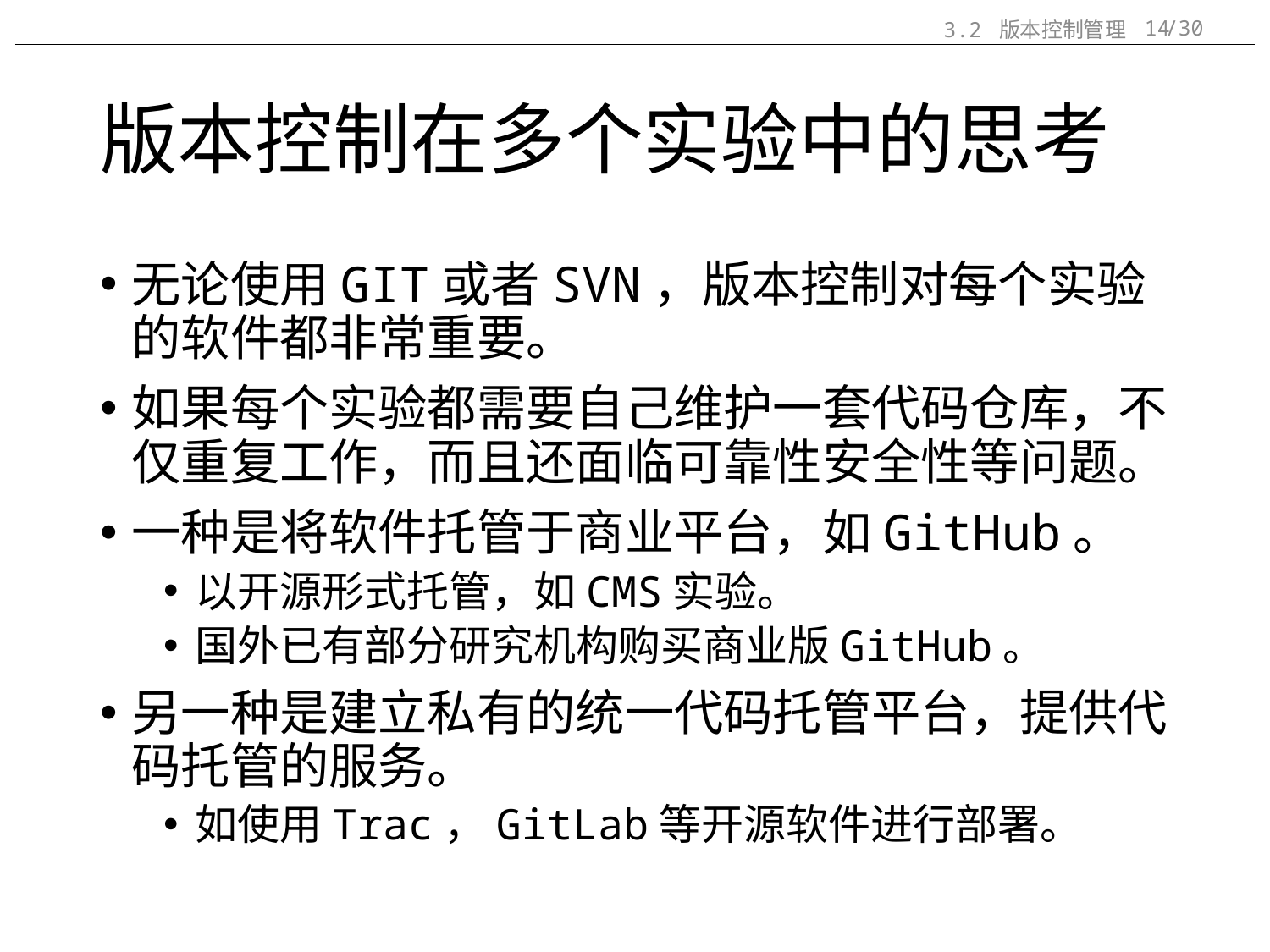

3.2 版本控制管理
/30
14
# 版本控制在多个实验中的思考
无论使用GIT或者SVN，版本控制对每个实验的软件都非常重要。
如果每个实验都需要自己维护一套代码仓库，不仅重复工作，而且还面临可靠性安全性等问题。
一种是将软件托管于商业平台，如GitHub。
以开源形式托管，如CMS实验。
国外已有部分研究机构购买商业版GitHub。
另一种是建立私有的统一代码托管平台，提供代码托管的服务。
如使用Trac，GitLab等开源软件进行部署。